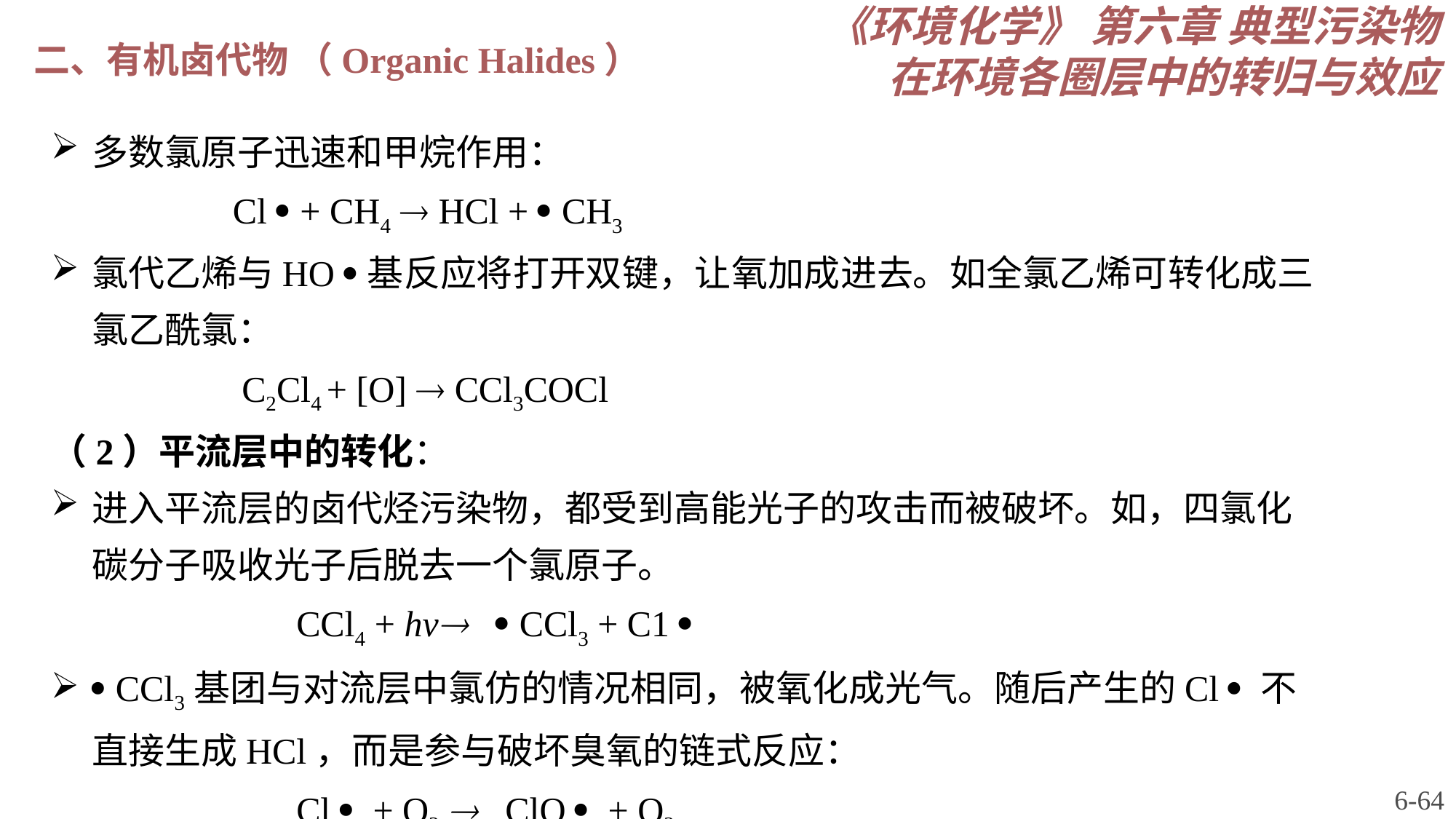

《环境化学》 第六章 典型污染物在环境各圈层中的转归与效应
二、有机卤代物 （Organic Halides）
多数氯原子迅速和甲烷作用：
                    Cl • + CH4 → HCl + • CH3
氯代乙烯与HO •基反应将打开双键，让氧加成进去。如全氯乙烯可转化成三氯乙酰氯：
                     C2Cl4 + [O] → CCl3COCl
（2）平流层中的转化：
进入平流层的卤代烃污染物，都受到高能光子的攻击而被破坏。如，四氯化碳分子吸收光子后脱去一个氯原子。
                           CCl4 + hν→   • CCl3 + C1 •
• CCl3基团与对流层中氯仿的情况相同，被氧化成光气。随后产生的Cl • 不直接生成HCl，而是参与破坏臭氧的链式反应：
                           Cl •  + O3 →   ClO •  + O2
6-64